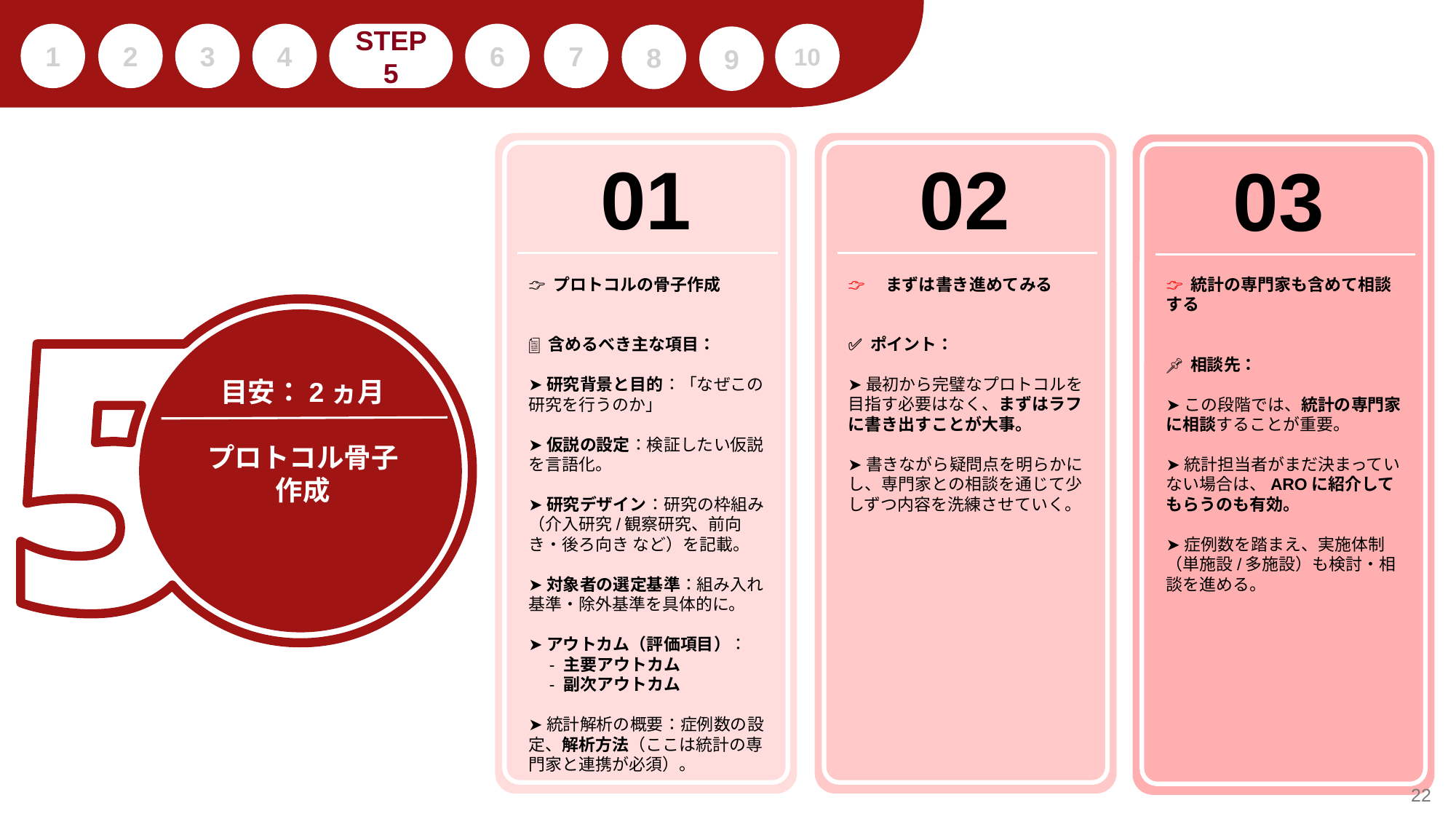

1
2
3
4
STEP 5
6
7
10
8
9

01

02

03

👉 プロトコルの骨子作成

📄 含めるべき主な項目：

➤研究背景と目的：「なぜこの研究を行うのか」

➤仮説の設定：検証したい仮説を言語化。

➤研究デザイン：研究の枠組み（介入研究/観察研究、前向き・後ろ向き など）を記載。

➤対象者の選定基準：組み入れ基準・除外基準を具体的に。

➤アウトカム（評価項目）：
　- 主要アウトカム
　- 副次アウトカム

➤統計解析の概要：症例数の設定、解析方法（ここは統計の専門家と連携が必須）。

👉　まずは書き進めてみる

✅ ポイント：

➤最初から完璧なプロトコルを目指す必要はなく、まずはラフに書き出すことが大事。

➤書きながら疑問点を明らかにし、専門家との相談を通じて少しずつ内容を洗練させていく。

👉 統計の専門家も含めて相談する

📌 相談先：

➤この段階では、統計の専門家に相談することが重要。

➤統計担当者がまだ決まっていない場合は、AROに紹介してもらうのも有効。

➤症例数を踏まえ、実施体制（単施設/多施設）も検討・相談を進める。

目安：2ヵ月

プロトコル骨子
作成
22